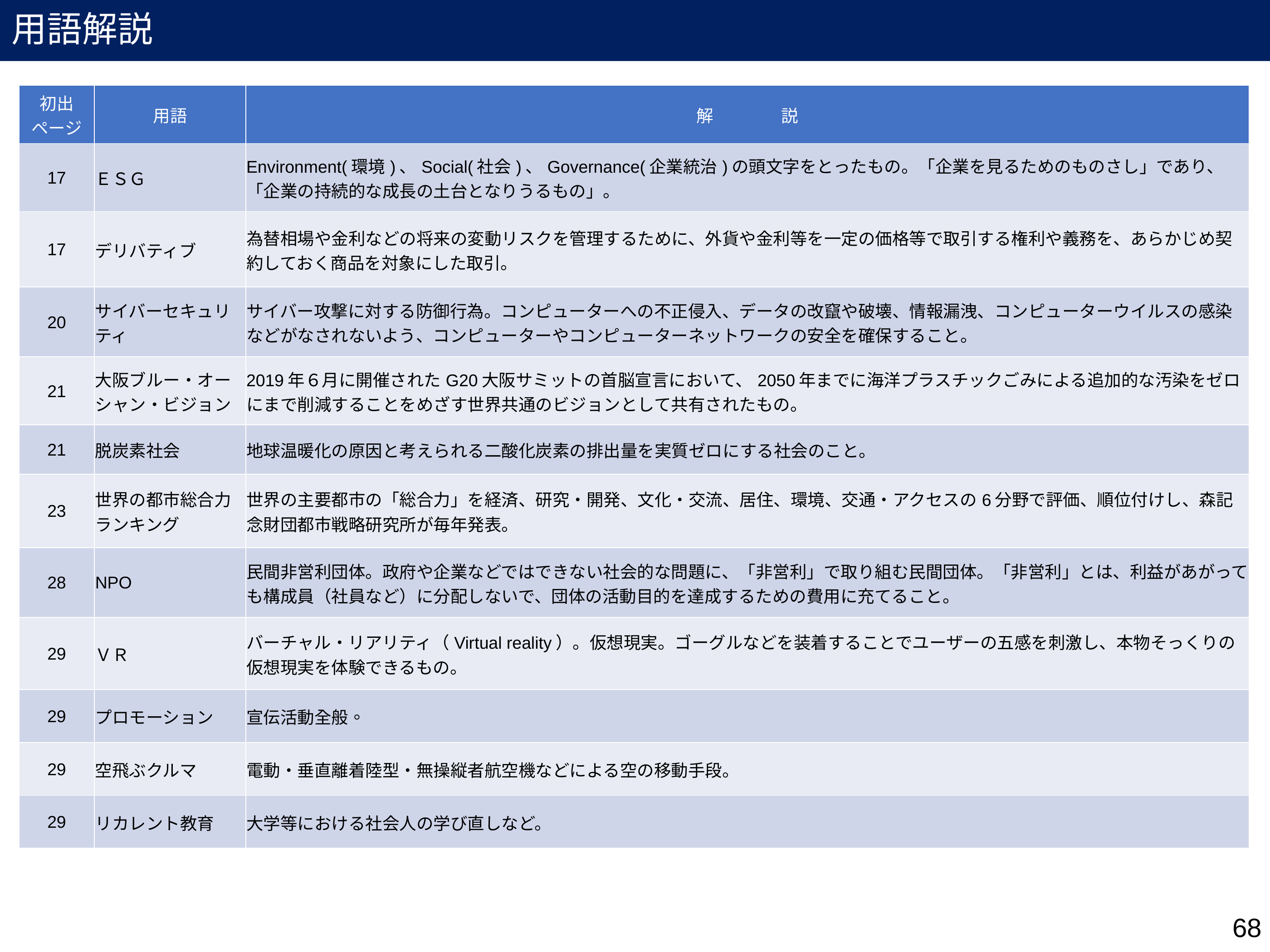

用語解説
| 初出 ページ | 用語 | 解　　　　説 |
| --- | --- | --- |
| 17 | ＥＳＧ | Environment(環境)、Social(社会)、Governance(企業統治)の頭文字をとったもの。「企業を見るためのものさし」であり、「企業の持続的な成長の土台となりうるもの」。 |
| 17 | デリバティブ | 為替相場や金利などの将来の変動リスクを管理するために、外貨や金利等を一定の価格等で取引する権利や義務を、あらかじめ契約しておく商品を対象にした取引。 |
| 20 | サイバーセキュリティ | サイバー攻撃に対する防御行為。コンピューターへの不正侵入、データの改竄や破壊、情報漏洩、コンピューターウイルスの感染などがなされないよう、コンピューターやコンピューターネットワークの安全を確保すること。 |
| 21 | 大阪ブルー・オーシャン・ビジョン | 2019年６月に開催されたG20大阪サミットの首脳宣言において、2050年までに海洋プラスチックごみによる追加的な汚染をゼロにまで削減することをめざす世界共通のビジョンとして共有されたもの。 |
| 21 | 脱炭素社会 | 地球温暖化の原因と考えられる二酸化炭素の排出量を実質ゼロにする社会のこと。 |
| 23 | 世界の都市総合力ランキング | 世界の主要都市の「総合力」を経済、研究・開発、文化・交流、居住、環境、交通・アクセスの6分野で評価、順位付けし、森記念財団都市戦略研究所が毎年発表。 |
| 28 | NPO | 民間非営利団体。政府や企業などではできない社会的な問題に、「非営利」で取り組む民間団体。「非営利」とは、利益があがっても構成員（社員など）に分配しないで、団体の活動目的を達成するための費用に充てること。 |
| 29 | ＶＲ | バーチャル・リアリティ（Virtual reality）。仮想現実。ゴーグルなどを装着することでユーザーの五感を刺激し、本物そっくりの仮想現実を体験できるもの。 |
| 29 | プロモーション | 宣伝活動全般。 |
| 29 | 空飛ぶクルマ | 電動・垂直離着陸型・無操縦者航空機などによる空の移動手段。 |
| 29 | リカレント教育 | 大学等における社会人の学び直しなど。 |
68